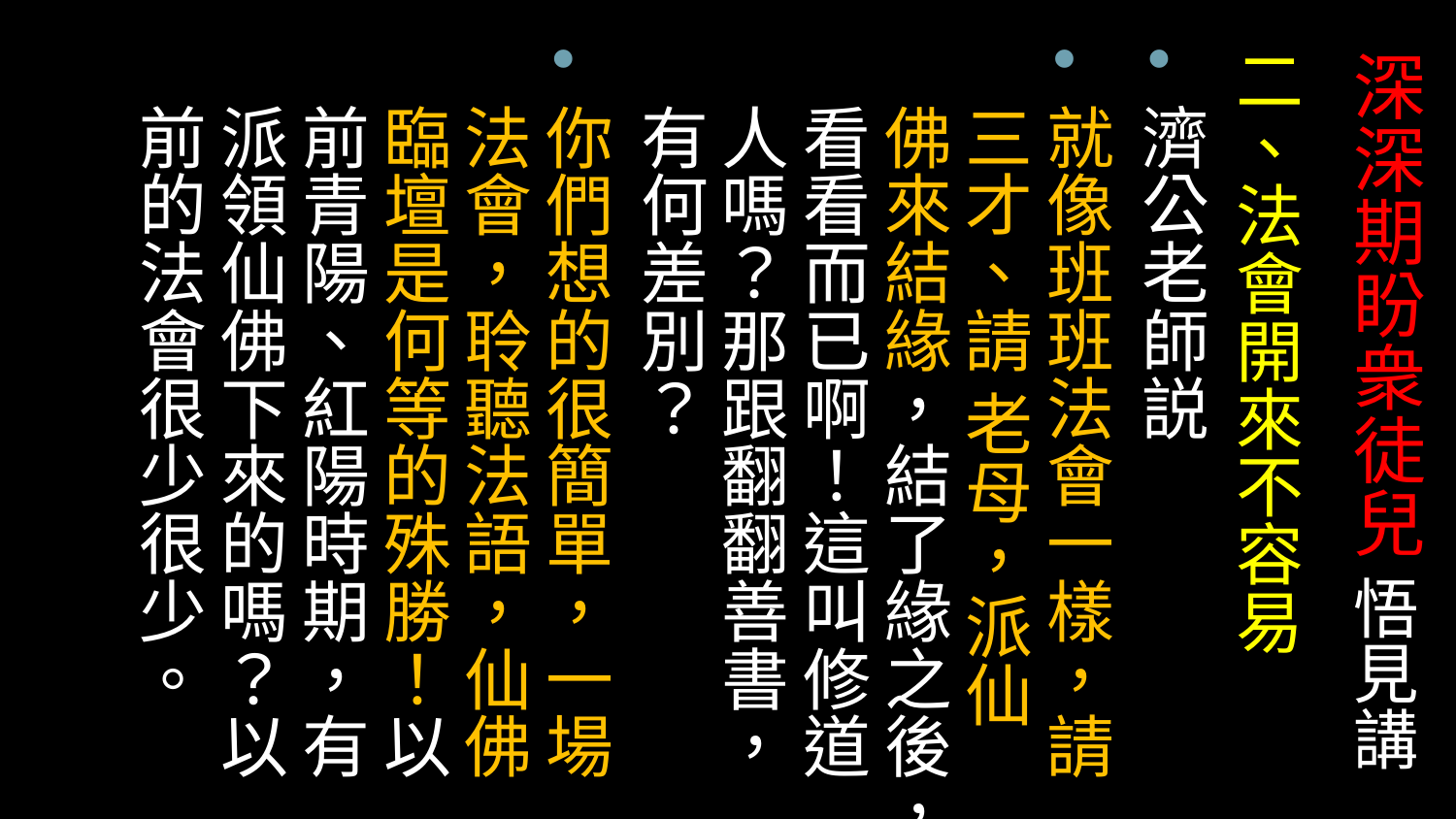

二、法會開來不容易
濟公老師説
就像班班法會一樣，請三才、請 老母，派仙佛來結緣，結了緣之後，看看而已啊！這叫修道人嗎？那跟翻翻善書，有何差別？
你們想的很簡單，一場法會，聆聽法語，仙佛臨壇是何等的殊勝！以前青陽、紅陽時期，有派領仙佛下來的嗎？以前的法會很少很少。

# 深深期盼衆徒兒 悟見講